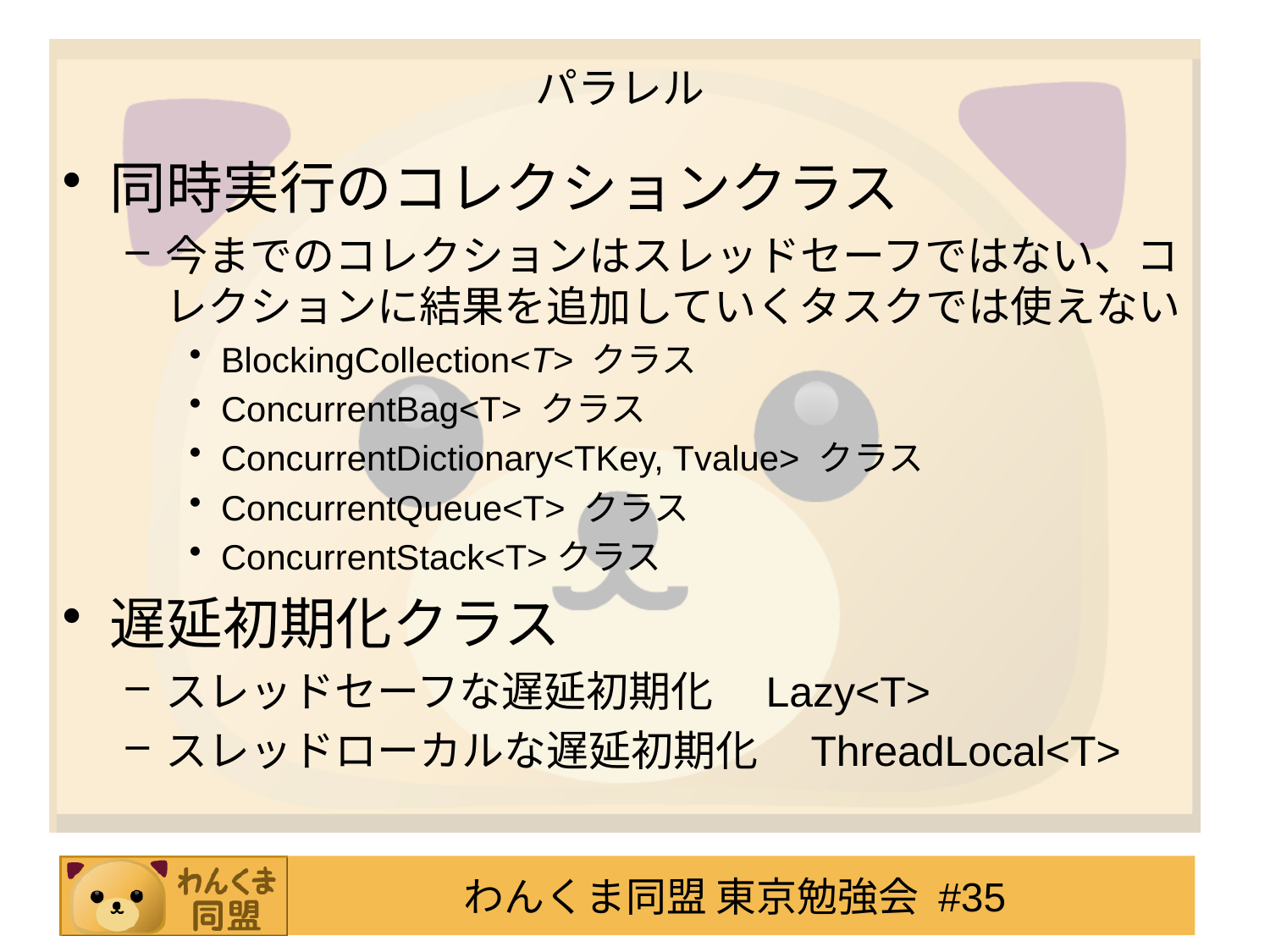

# パラレル
同時実行のコレクションクラス
今までのコレクションはスレッドセーフではない、コレクションに結果を追加していくタスクでは使えない
BlockingCollection<T> クラス
ConcurrentBag<T> クラス
ConcurrentDictionary<TKey, Tvalue> クラス
ConcurrentQueue<T> クラス
ConcurrentStack<T>クラス
遅延初期化クラス
スレッドセーフな遅延初期化　Lazy<T>
スレッドローカルな遅延初期化　ThreadLocal<T>